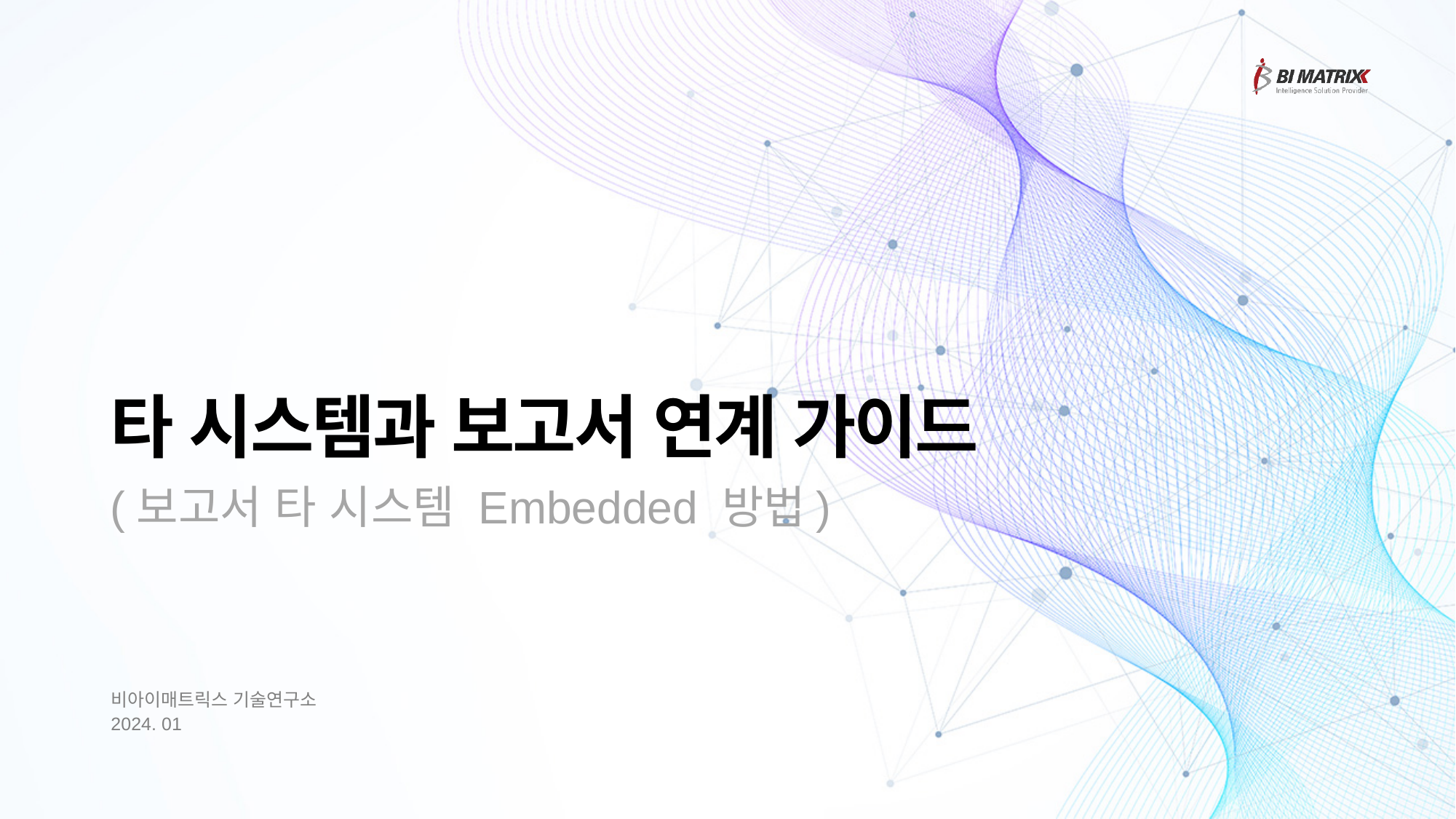

# 타 시스템과 보고서 연계 가이드
(보고서 타 시스템 Embedded 방법)

비아이매트릭스 기술연구소
2024. 01